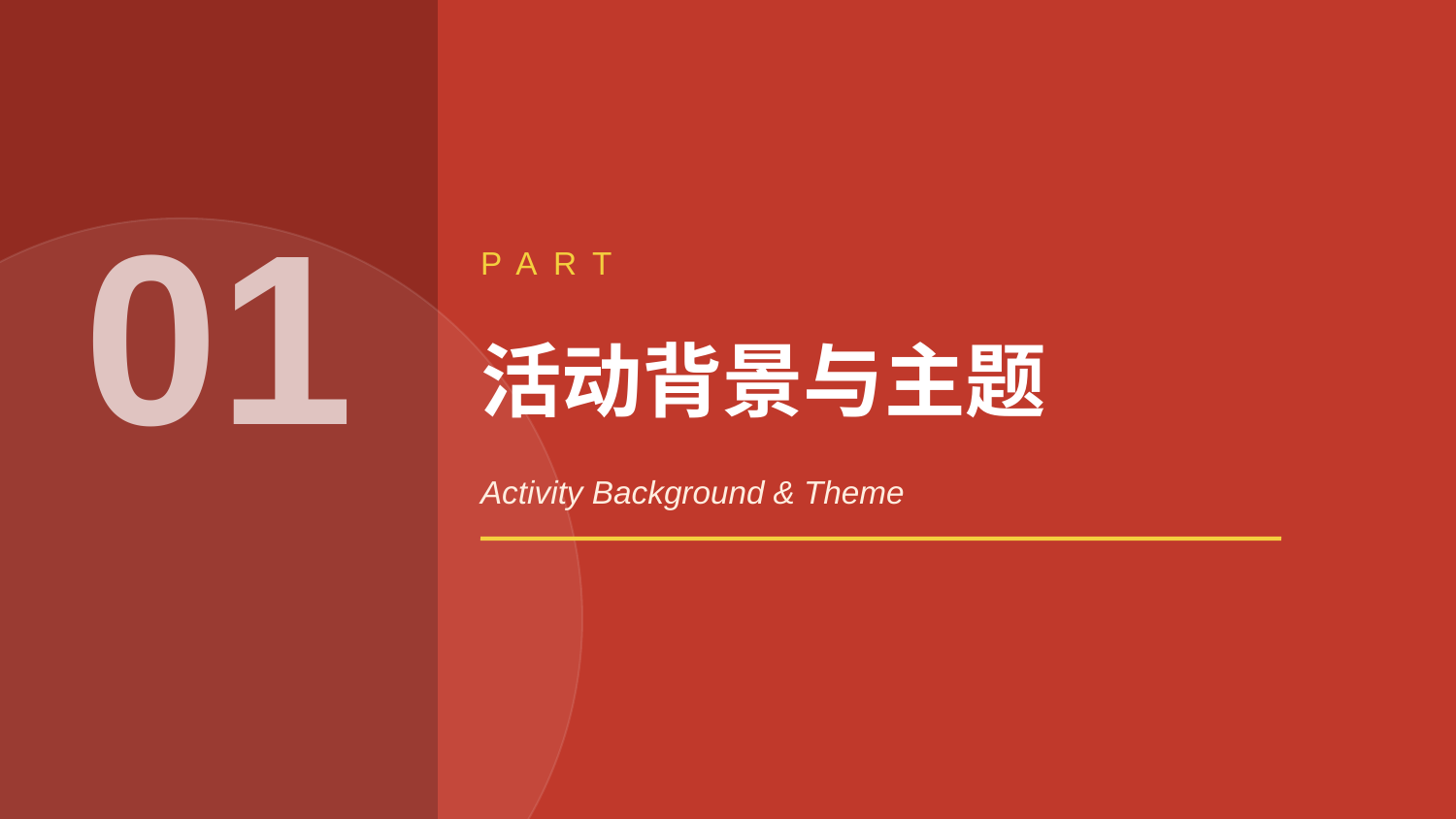

01

PART
活动背景与主题
Activity Background & Theme